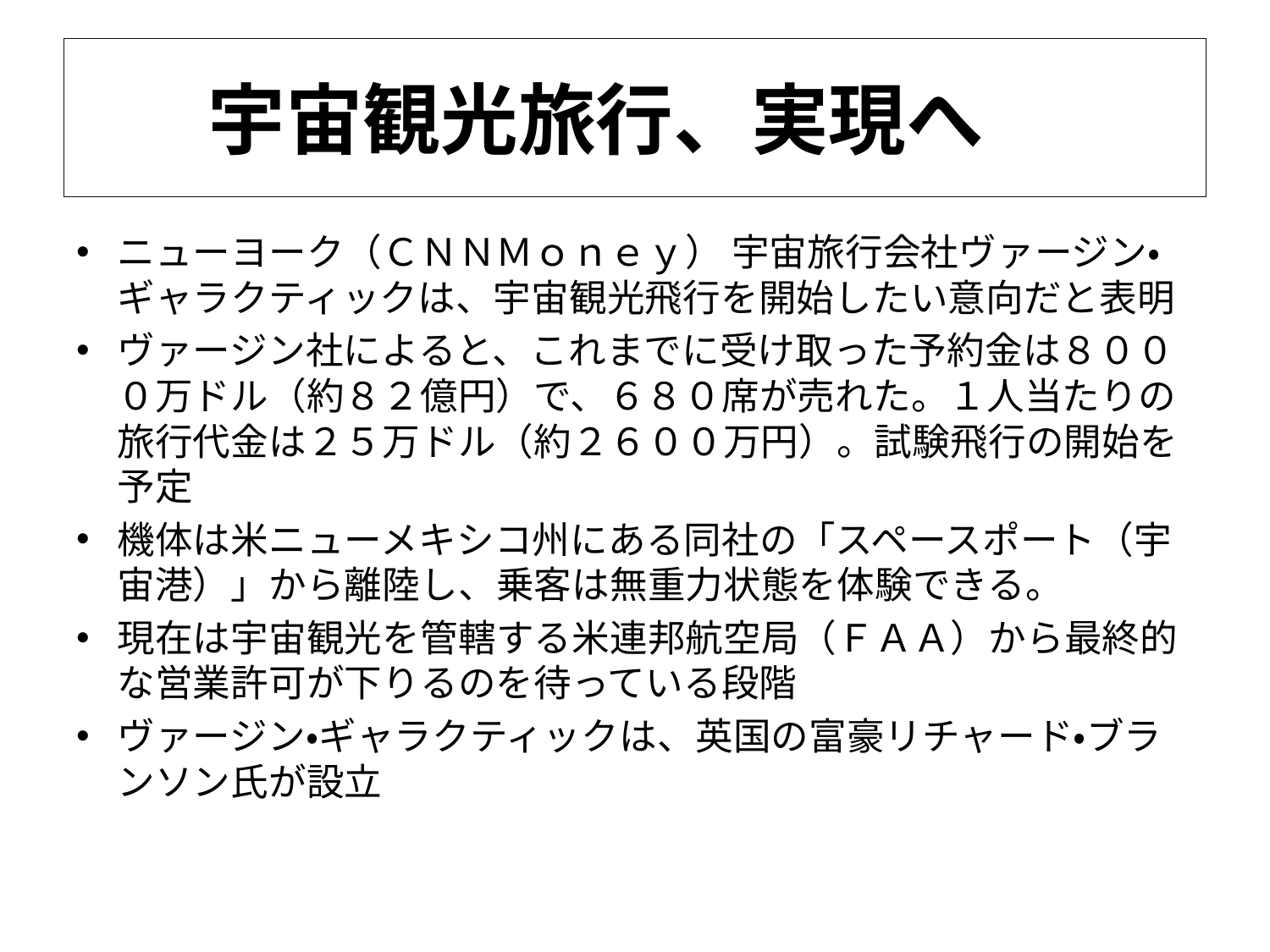

# 宇宙観光旅行、実現へ
ニューヨーク（ＣＮＮＭｏｎｅｙ） 宇宙旅行会社ヴァージン・ギャラクティックは、宇宙観光飛行を開始したい意向だと表明
ヴァージン社によると、これまでに受け取った予約金は８０００万ドル（約８２億円）で、６８０席が売れた。１人当たりの旅行代金は２５万ドル（約２６００万円）。試験飛行の開始を予定
機体は米ニューメキシコ州にある同社の「スペースポート（宇宙港）」から離陸し、乗客は無重力状態を体験できる。
現在は宇宙観光を管轄する米連邦航空局（ＦＡＡ）から最終的な営業許可が下りるのを待っている段階
ヴァージン・ギャラクティックは、英国の富豪リチャード・ブランソン氏が設立